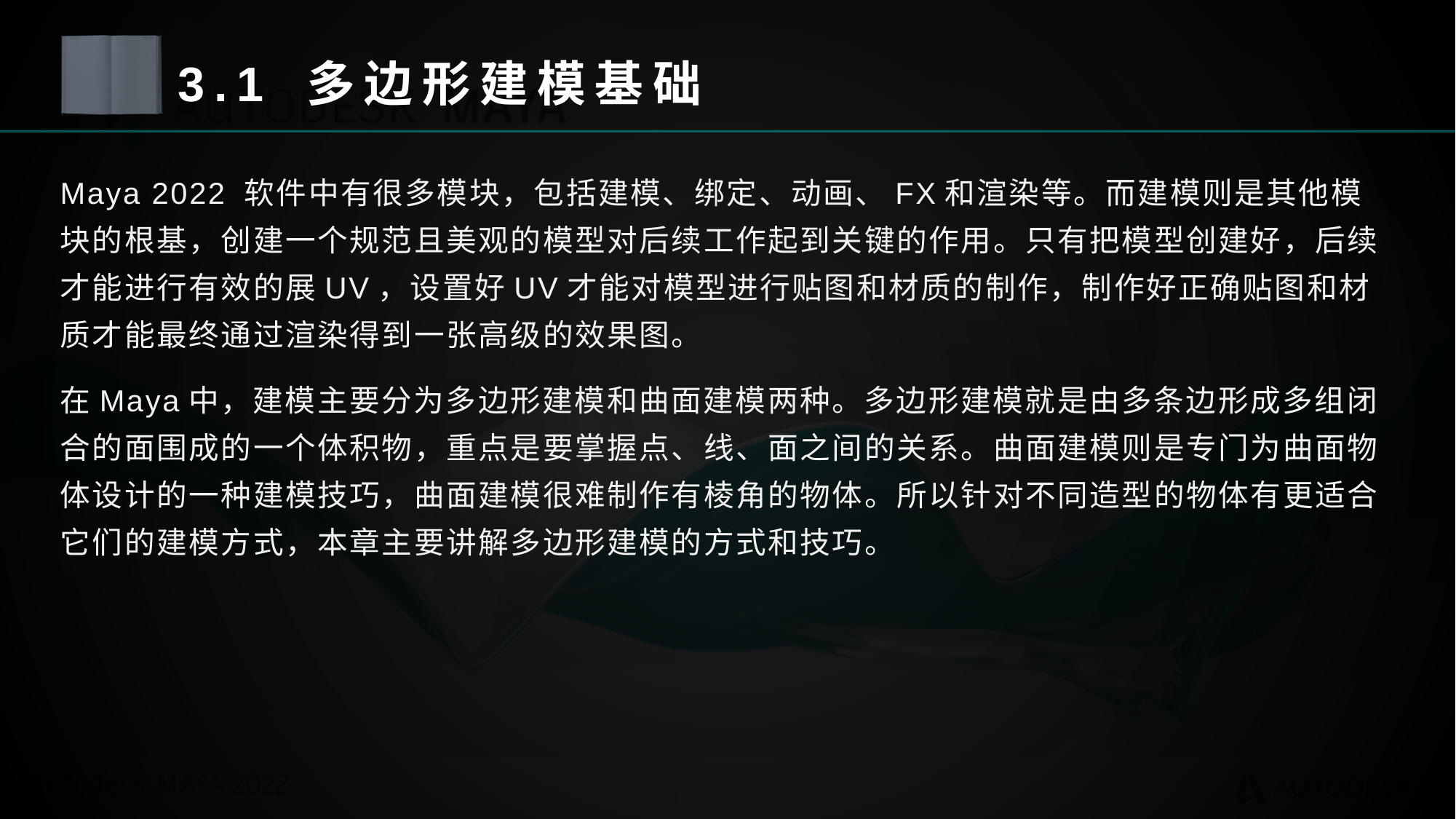

3.1 多边形建模基础
Maya 2022 软件中有很多模块，包括建模、绑定、动画、FX和渲染等。而建模则是其他模块的根基，创建一个规范且美观的模型对后续工作起到关键的作用。只有把模型创建好，后续才能进行有效的展UV，设置好UV才能对模型进行贴图和材质的制作，制作好正确贴图和材质才能最终通过渲染得到一张高级的效果图。
在Maya中，建模主要分为多边形建模和曲面建模两种。多边形建模就是由多条边形成多组闭合的面围成的一个体积物，重点是要掌握点、线、面之间的关系。曲面建模则是专门为曲面物体设计的一种建模技巧，曲面建模很难制作有棱角的物体。所以针对不同造型的物体有更适合它们的建模方式，本章主要讲解多边形建模的方式和技巧。